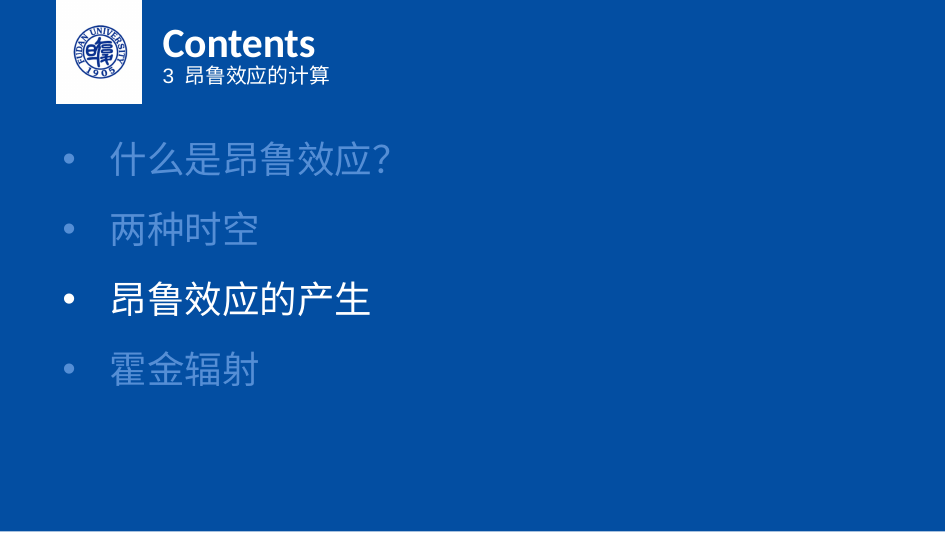

Contents
3 昂鲁效应的计算
什么是昂鲁效应？

两种时空

昂鲁效应的产生

霍金辐射
7